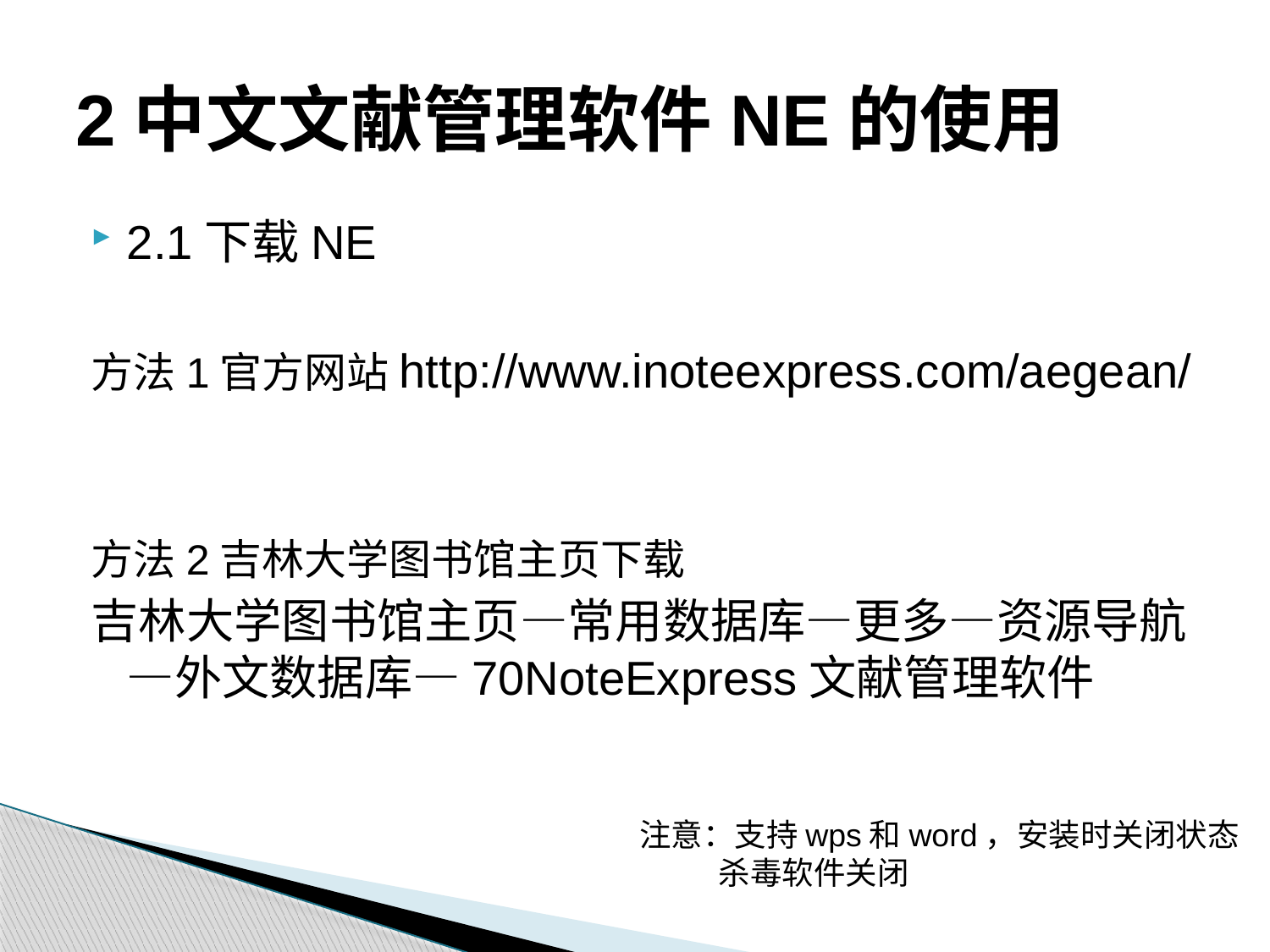

# 2中文文献管理软件NE的使用
2.1下载NE

方法1官方网站http://www.inoteexpress.com/aegean/

方法2吉林大学图书馆主页下载
吉林大学图书馆主页—常用数据库—更多—资源导航—外文数据库—70NoteExpress文献管理软件

注意：支持wps和word，安装时关闭状态
          杀毒软件关闭
8